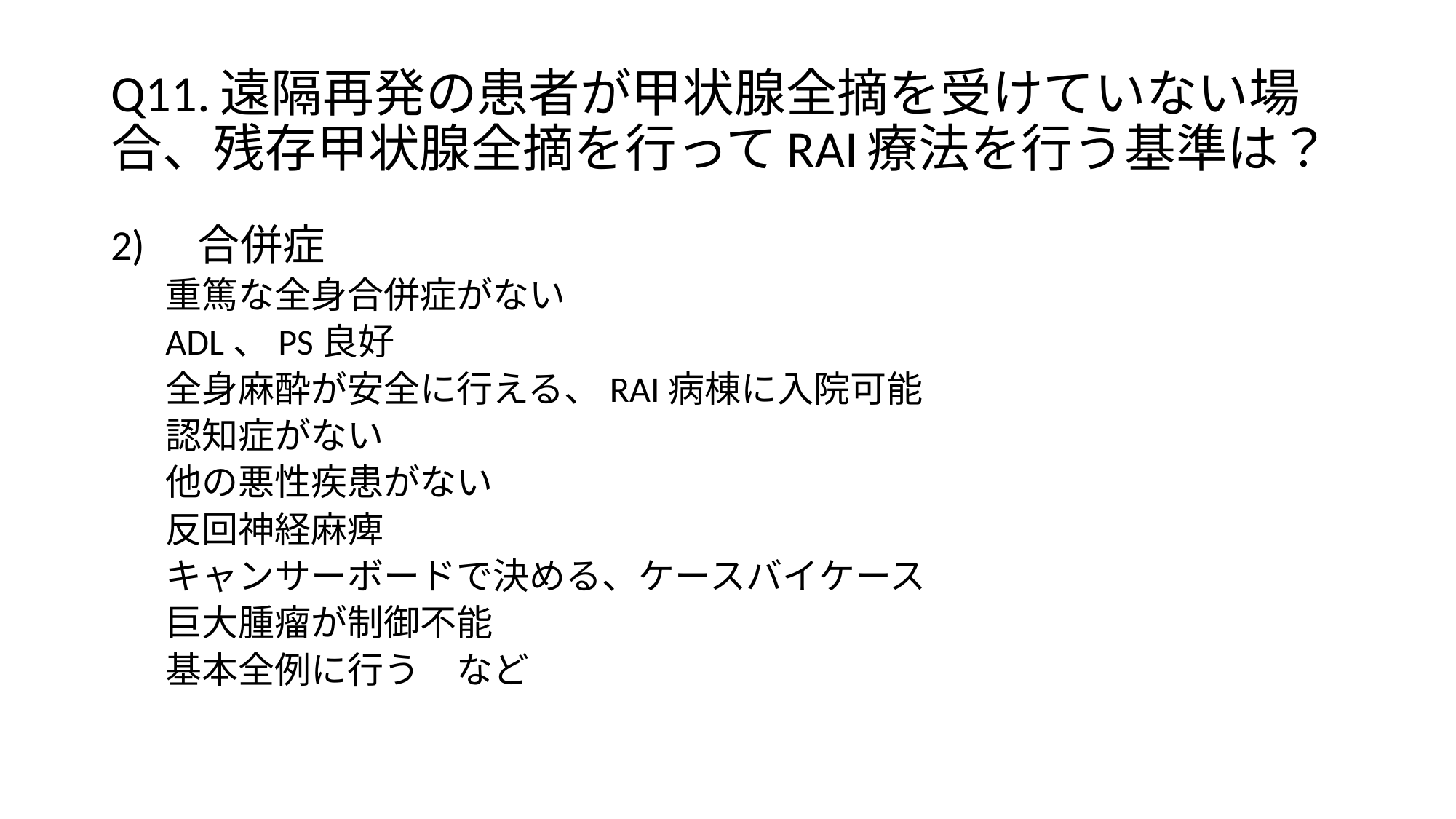

# Q11.遠隔再発の患者が甲状腺全摘を受けていない場合、残存甲状腺全摘を行ってRAI療法を行う基準は？
2)　合併症
重篤な全身合併症がない
ADL、PS良好
全身麻酔が安全に行える、RAI病棟に入院可能
認知症がない
他の悪性疾患がない
反回神経麻痺
キャンサーボードで決める、ケースバイケース
巨大腫瘤が制御不能
基本全例に行う　など